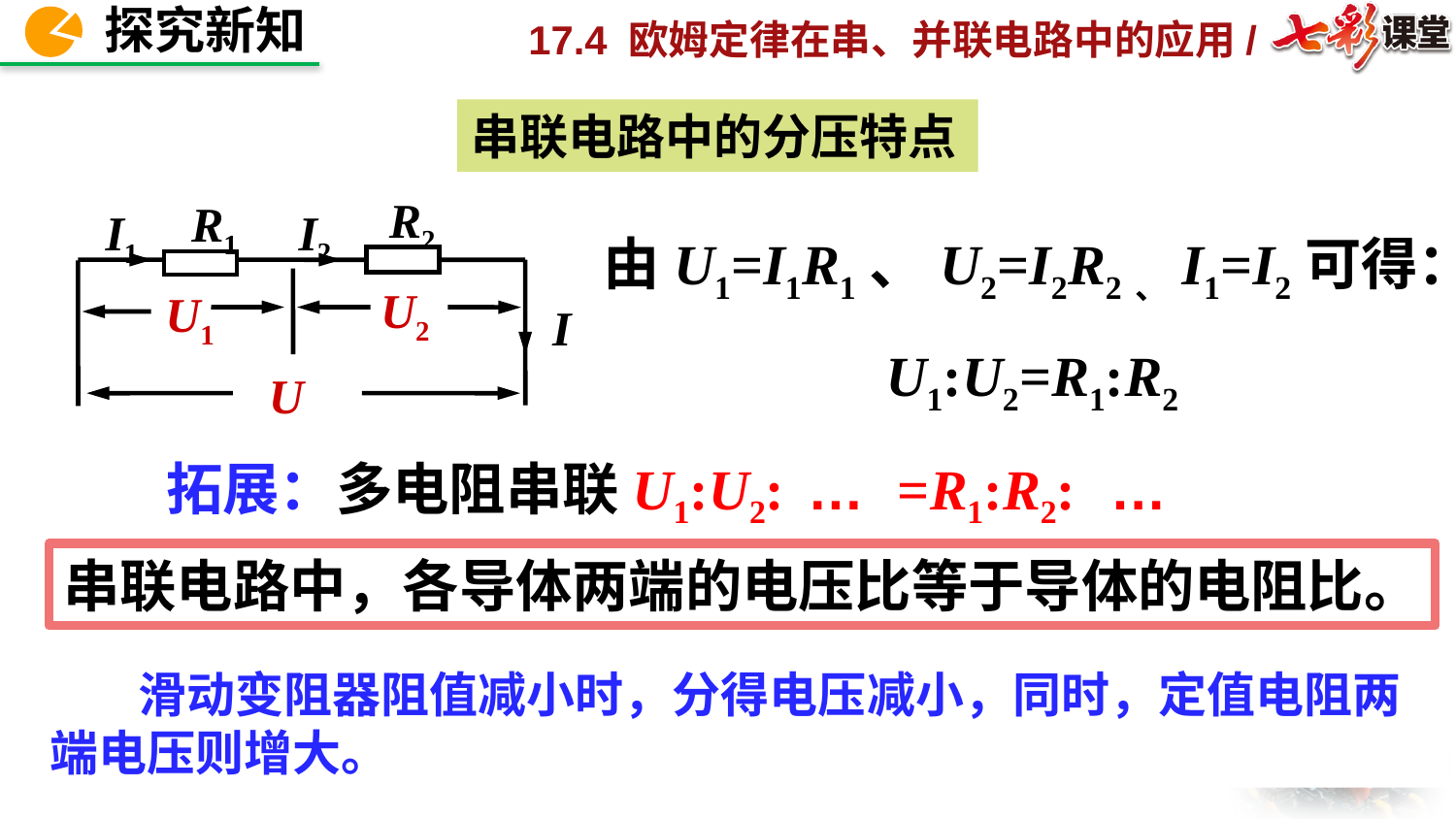

串联电路中的分压特点
R2
R1
I2
I1

U2
U1
I

U

由U1=I1R1、U2=I2R2、I1=I2可得：
U1:U2=R1:R2
拓展：多电阻串联U1:U2:        =R1:R2:
…
…
串联电路中，各导体两端的电压比等于导体的电阻比。
       滑动变阻器阻值减小时，分得电压减小，同时，定值电阻两端电压则增大。